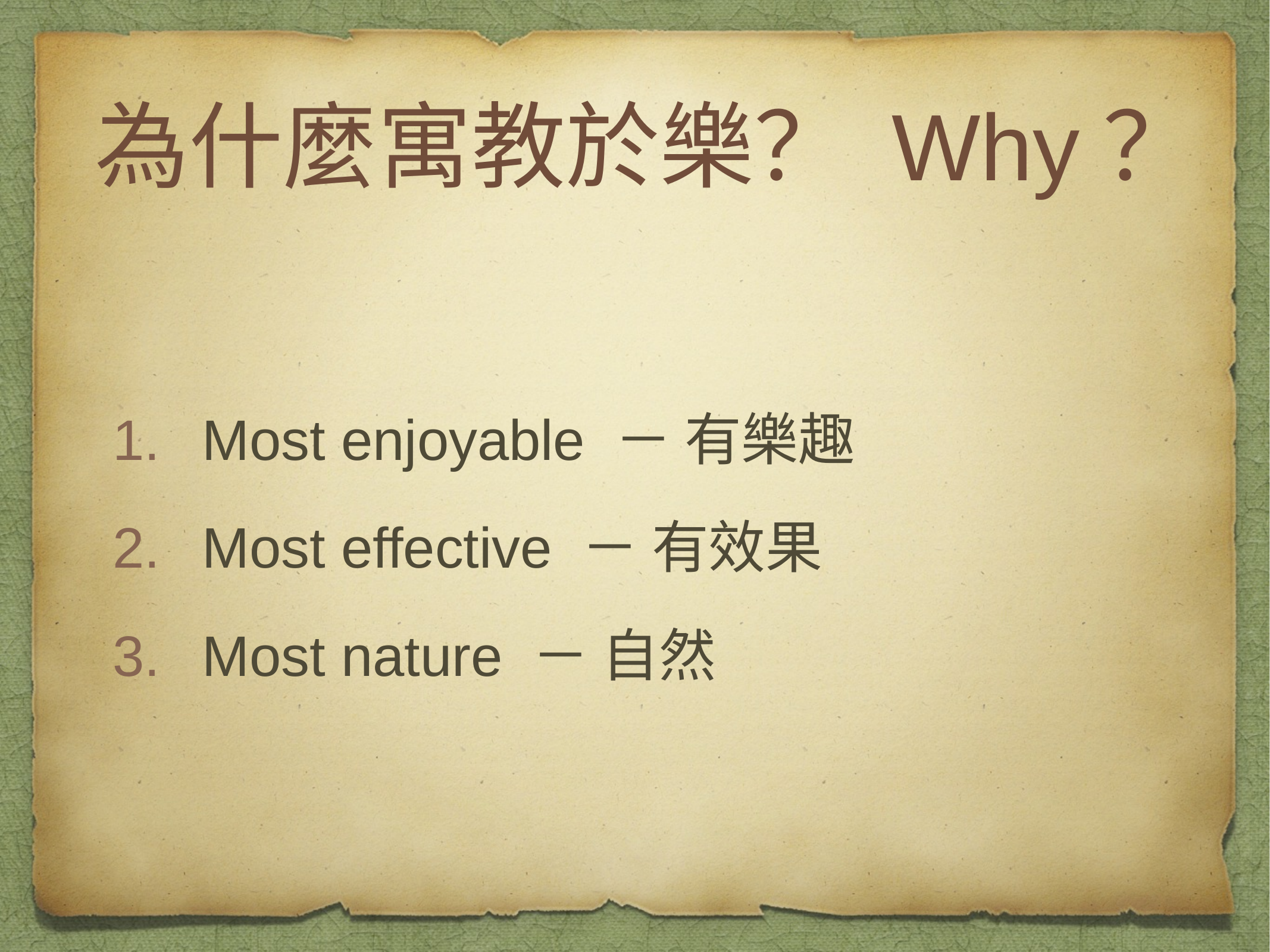

為什麼寓教於樂？ Why？
Most enjoyable － 有樂趣
Most effective － 有效果
Most nature － 自然